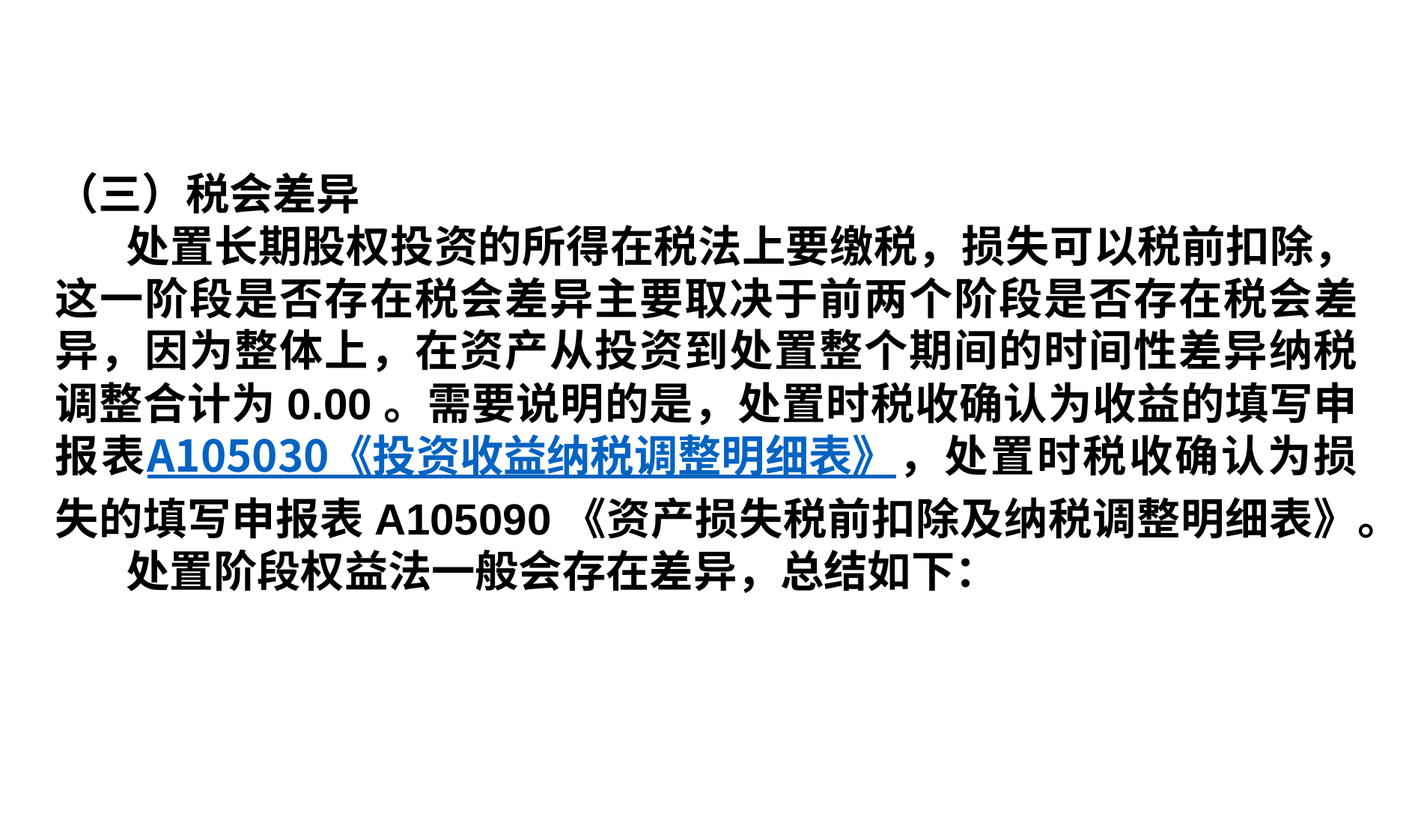

（三）税会差异
处置长期股权投资的所得在税法上要缴税，损失可以税前扣除，这一阶段是否存在税会差异主要取决于前两个阶段是否存在税会差异，因为整体上，在资产从投资到处置整个期间的时间性差异纳税调整合计为0.00。需要说明的是，处置时税收确认为收益的填写申报表A105030《投资收益纳税调整明细表》，处置时税收确认为损失的填写申报表A105090《资产损失税前扣除及纳税调整明细表》。
处置阶段权益法一般会存在差异，总结如下：